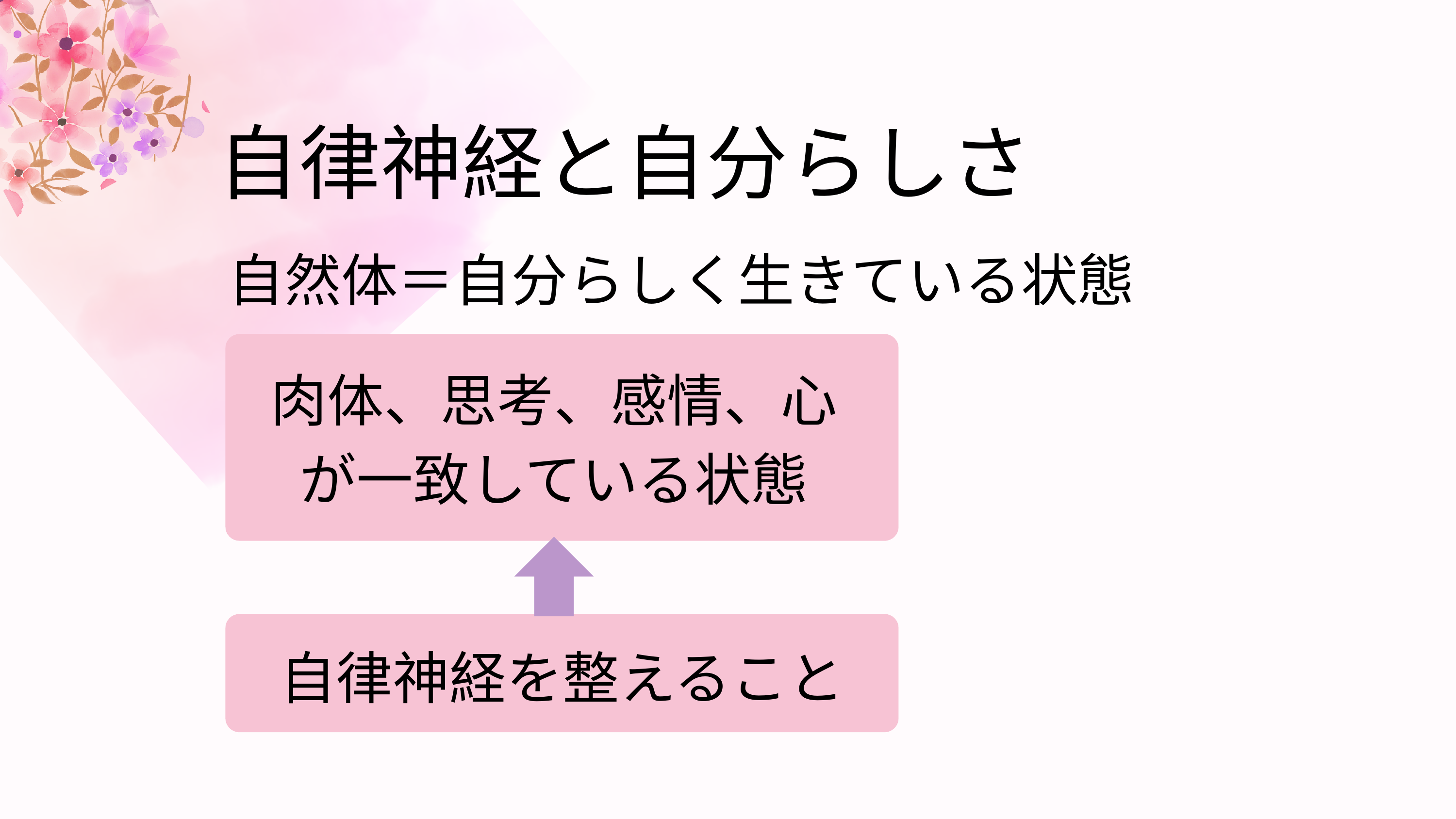

自律神経と自分らしさ
自然体＝自分らしく生きている状態

肉体、思考、感情、心
が一致している状態

自律神経を整えること